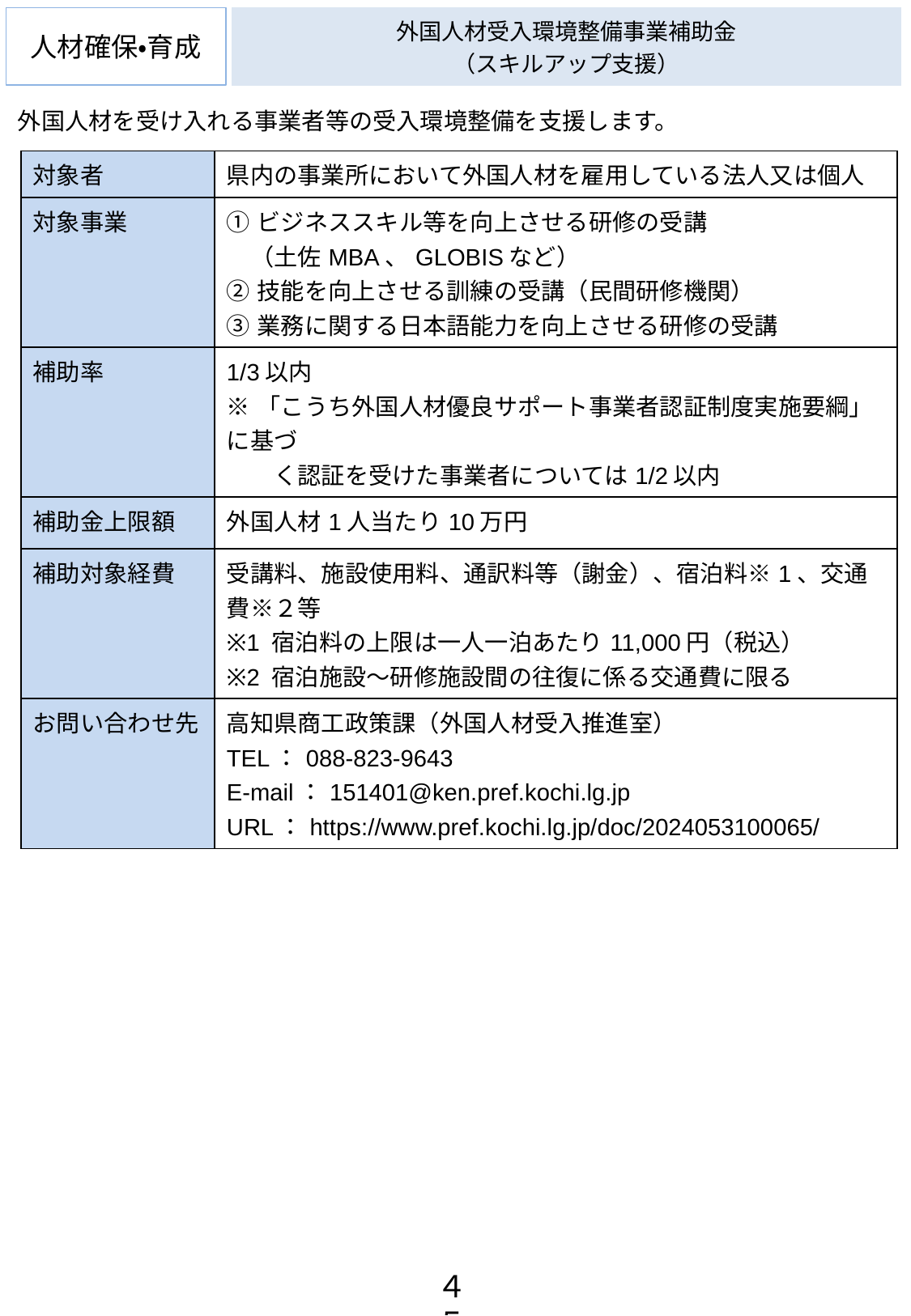

人材確保・育成
外国人材受入環境整備事業補助金
（スキルアップ支援）
外国人材を受け入れる事業者等の受入環境整備を支援します。
| 対象者 | 県内の事業所において外国人材を雇用している法人又は個人 |
| --- | --- |
| 対象事業 | ①ビジネススキル等を向上させる研修の受講 　（土佐MBA、GLOBISなど） ②技能を向上させる訓練の受講（民間研修機関） ③業務に関する日本語能力を向上させる研修の受講 |
| 補助率 | 1/3以内 ※「こうち外国人材優良サポート事業者認証制度実施要綱」に基づ 　　く認証を受けた事業者については1/2以内 |
| 補助金上限額 | 外国人材1人当たり10万円 |
| 補助対象経費 | 受講料、施設使用料、通訳料等（謝金）、宿泊料※1、交通費※２等 ※1 宿泊料の上限は一人一泊あたり11,000円（税込） ※2 宿泊施設～研修施設間の往復に係る交通費に限る |
| お問い合わせ先 | 高知県商工政策課（外国人材受入推進室） TEL：088-823-9643 E-mail：151401@ken.pref.kochi.lg.jp URL：https://www.pref.kochi.lg.jp/doc/2024053100065/ |
４５